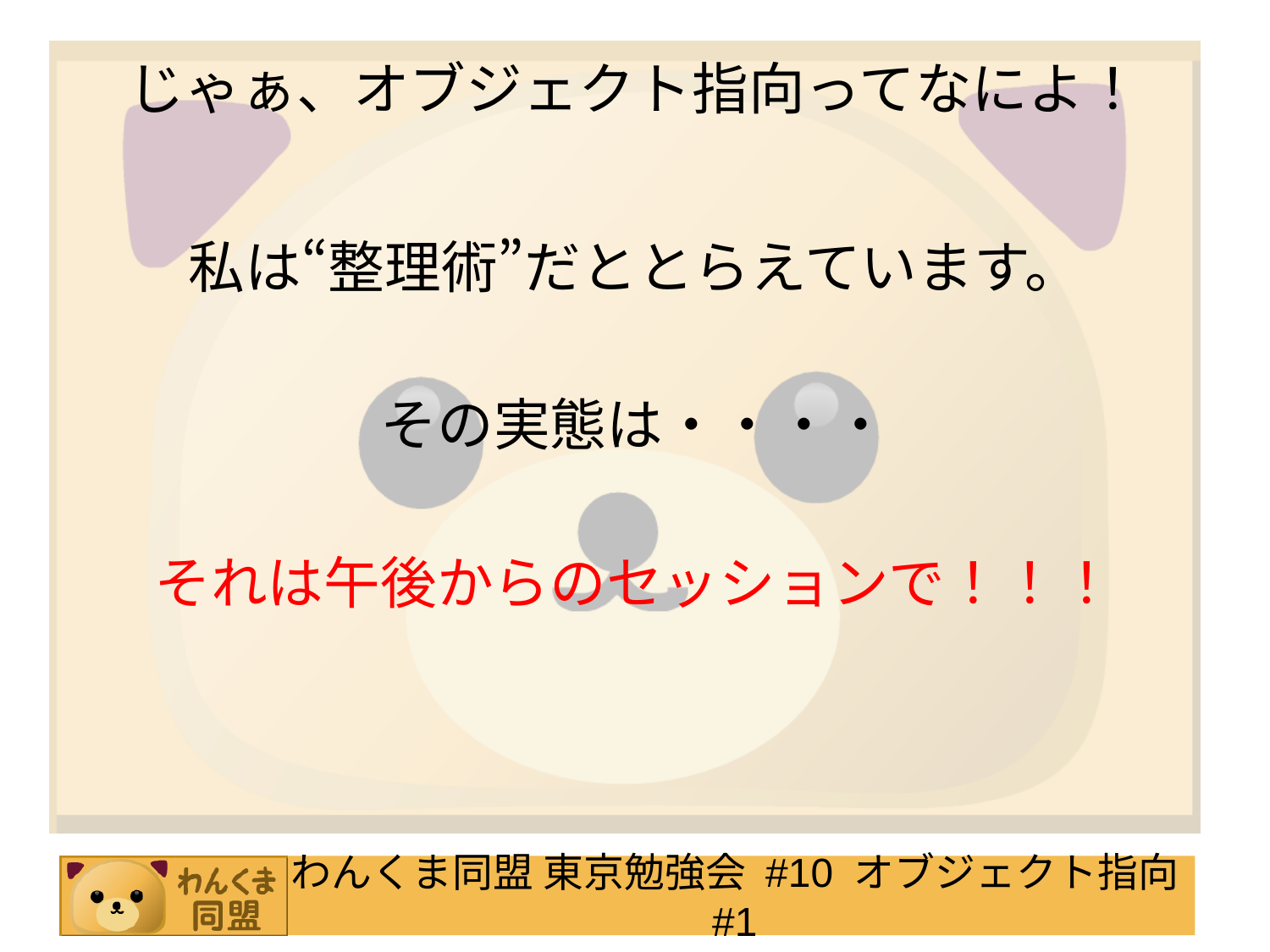

# じゃぁ、オブジェクト指向ってなによ！

私は“整理術”だととらえています。

その実態は・・・・

それは午後からのセッションで！！！